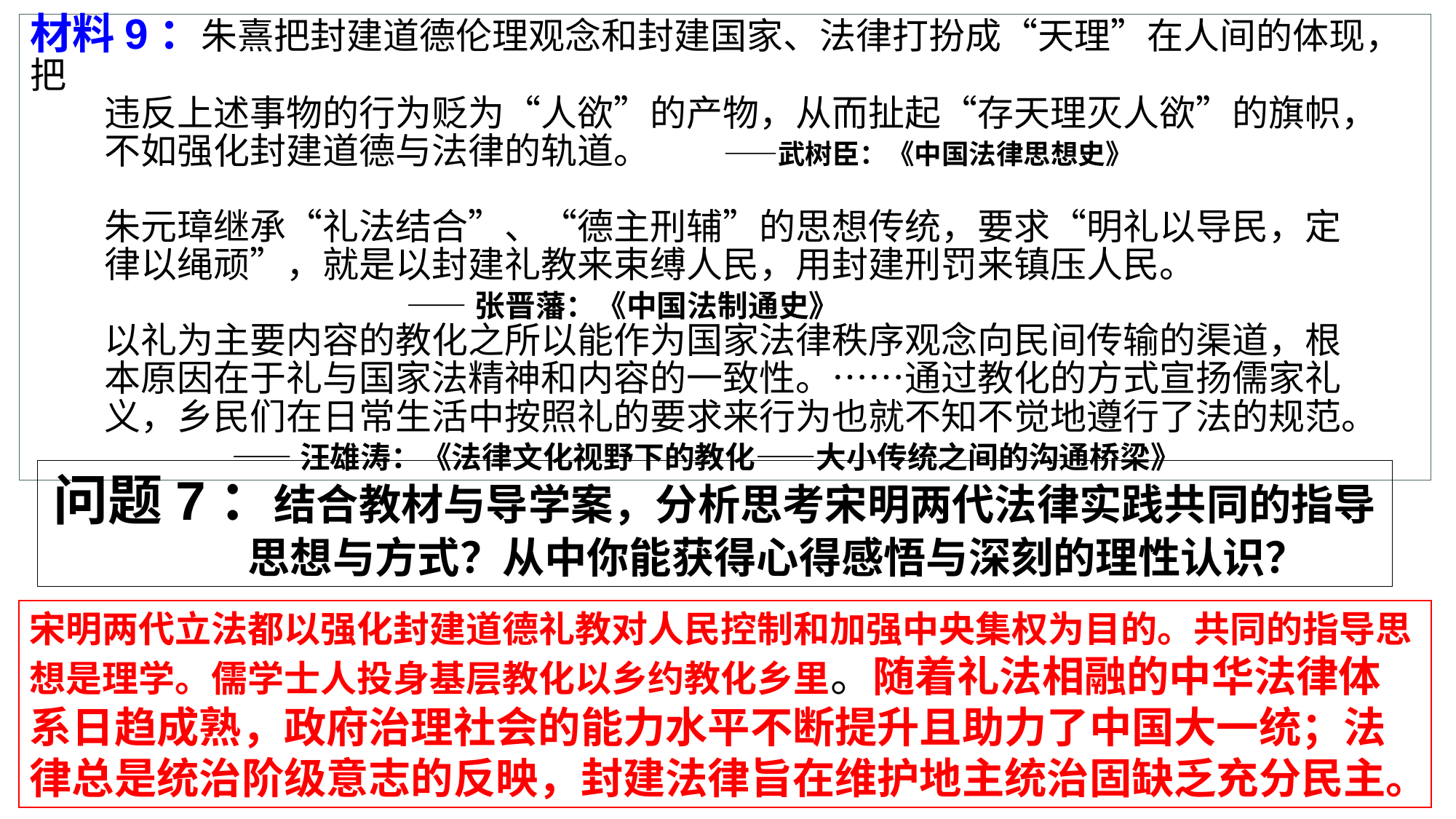

材料9：朱熹把封建道德伦理观念和封建国家、法律打扮成“天理”在人间的体现，把
        违反上述事物的行为贬为“人欲”的产物，从而扯起“存天理灭人欲”的旗帜，
        不如强化封建道德与法律的轨道。         ——武树臣：《中国法律思想史》

        朱元璋继承“礼法结合”、“德主刑辅”的思想传统，要求“明礼以导民，定
        律以绳顽”，就是以封建礼教来束缚人民，用封建刑罚来镇压人民。
                                                        ——张晋藩：《中国法制通史》
        以礼为主要内容的教化之所以能作为国家法律秩序观念向民间传输的渠道，根
        本原因在于礼与国家法精神和内容的一致性。……通过教化的方式宣扬儒家礼
        义，乡民们在日常生活中按照礼的要求来行为也就不知不觉地遵行了法的规范。
                              ——汪雄涛：《法律文化视野下的教化——大小传统之间的沟通桥梁》
问题7：结合教材与导学案，分析思考宋明两代法律实践共同的指导
            思想与方式？从中你能获得心得感悟与深刻的理性认识？
宋明两代立法都以强化封建道德礼教对人民控制和加强中央集权为目的。共同的指导思想是理学。儒学士人投身基层教化以乡约教化乡里。随着礼法相融的中华法律体系日趋成熟，政府治理社会的能力水平不断提升且助力了中国大一统；法律总是统治阶级意志的反映，封建法律旨在维护地主统治固缺乏充分民主。